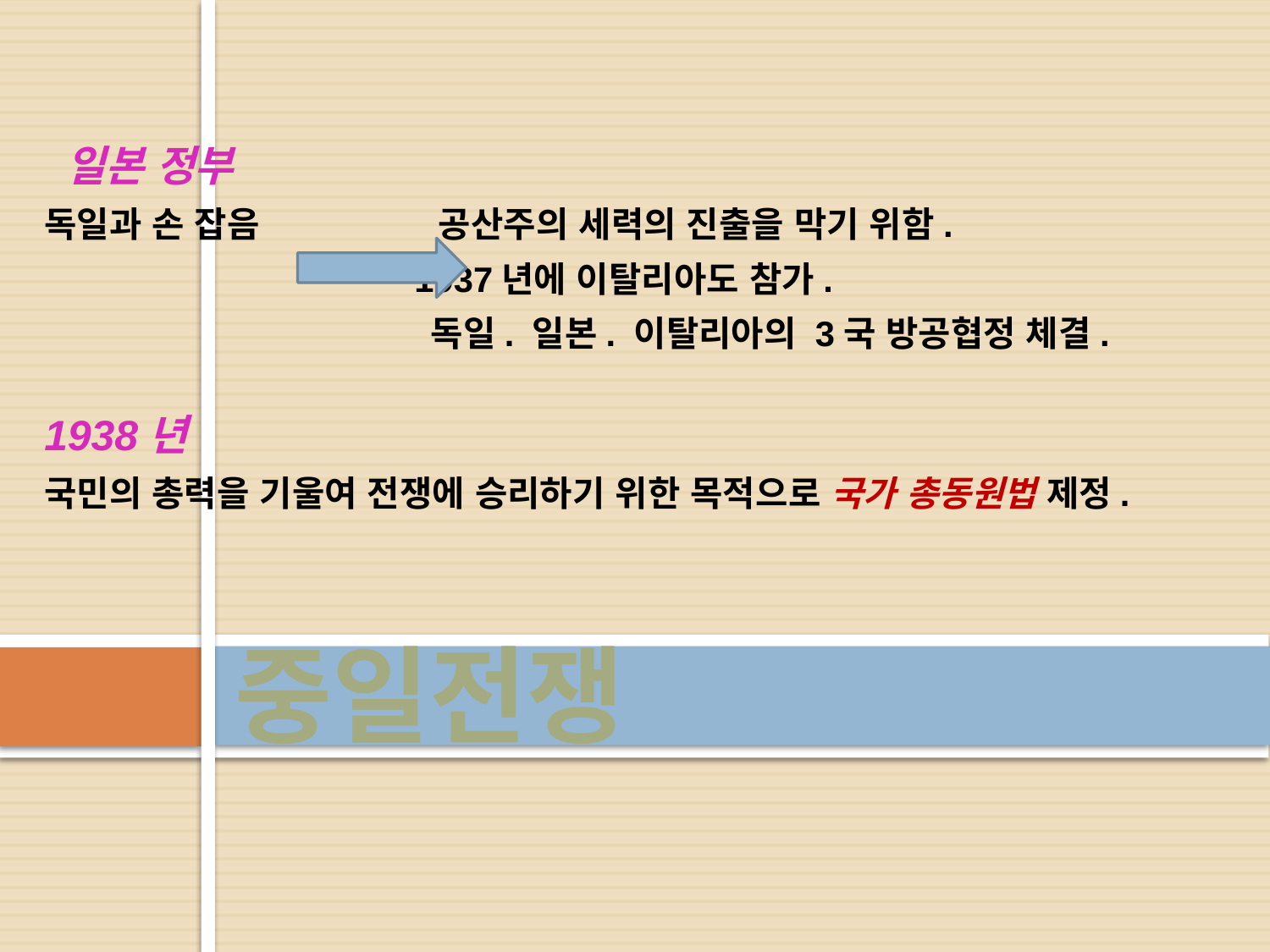

일본 정부
독일과 손 잡음                  공산주의 세력의 진출을 막기 위함.
                                      1937년에 이탈리아도 참가.
                                      독일. 일본. 이탈리아의 3국 방공협정 체결.
1938년
국민의 총력을 기울여 전쟁에 승리하기 위한 목적으로 국가 총동원법 제정.

# 중일전쟁